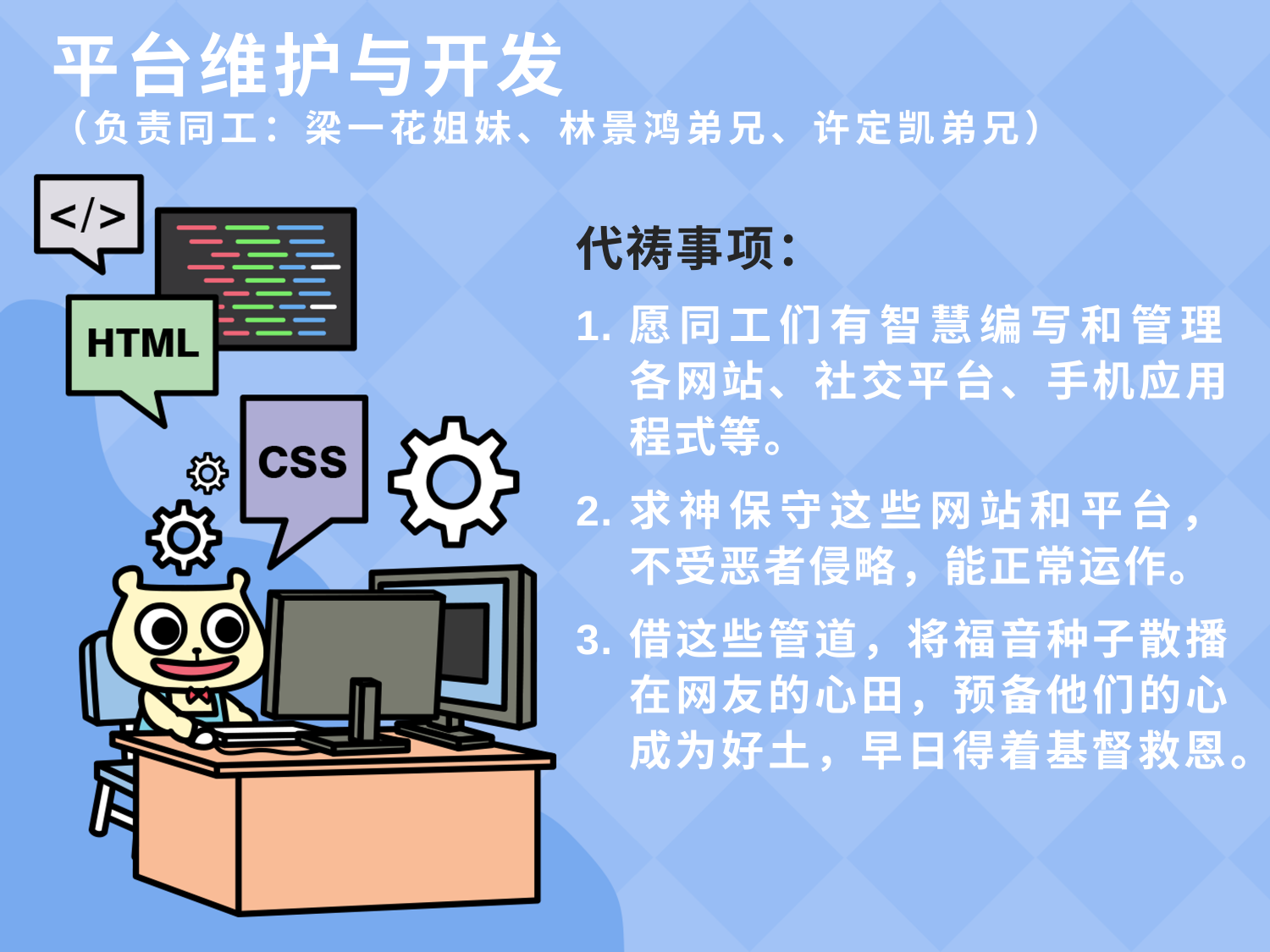

平台维护与开发
（负责同工：梁一花姐妹、林景鸿弟兄、许定凯弟兄）
代祷事项：
愿同工们有智慧编写和管理
各网站、社交平台、手机应用程式等。
求神保守这些网站和平台，
不受恶者侵略，能正常运作。
借这些管道，将福音种子散播在网友的心田，预备他们的心成为好土，早日得着基督救恩。